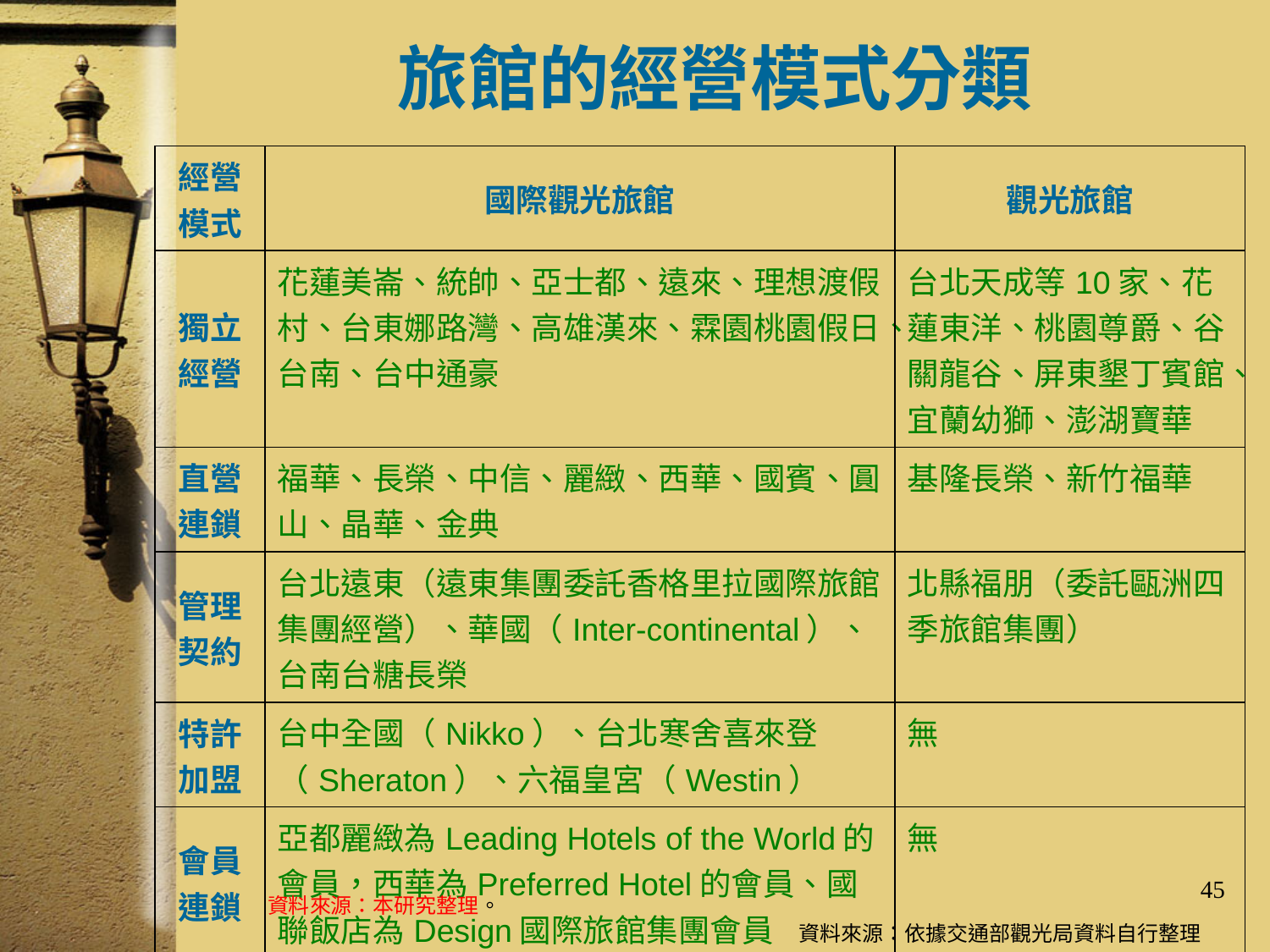

# 旅館的經營模式分類
| 經營模式 | 國際觀光旅館 | 觀光旅館 |
| --- | --- | --- |
| 獨立經營 | 花蓮美崙、統帥、亞士都、遠來、理想渡假村、台東娜路灣、高雄漢來、霖園桃園假日、台南、台中通豪 | 台北天成等10家、花蓮東洋、桃園尊爵、谷關龍谷、屏東墾丁賓館、宜蘭幼獅、澎湖寶華 |
| 直營連鎖 | 福華、長榮、中信、麗緻、西華、國賓、圓山、晶華、金典 | 基隆長榮、新竹福華 |
| 管理契約 | 台北遠東（遠東集團委託香格里拉國際旅館集團經營）、華國（Inter-continental）、台南台糖長榮 | 北縣福朋（委託甌洲四季旅館集團） |
| 特許加盟 | 台中全國（Nikko）、台北寒舍喜來登（Sheraton）、六福皇宮（Westin） | 無 |
| 會員連鎖 | 亞都麗緻為Leading Hotels of the World的會員，西華為Preferred Hotel的會員、國聯飯店為Design國際旅館集團會員 | 無 |
45
資料來源：本研究整理。
資料來源：依據交通部觀光局資料自行整理